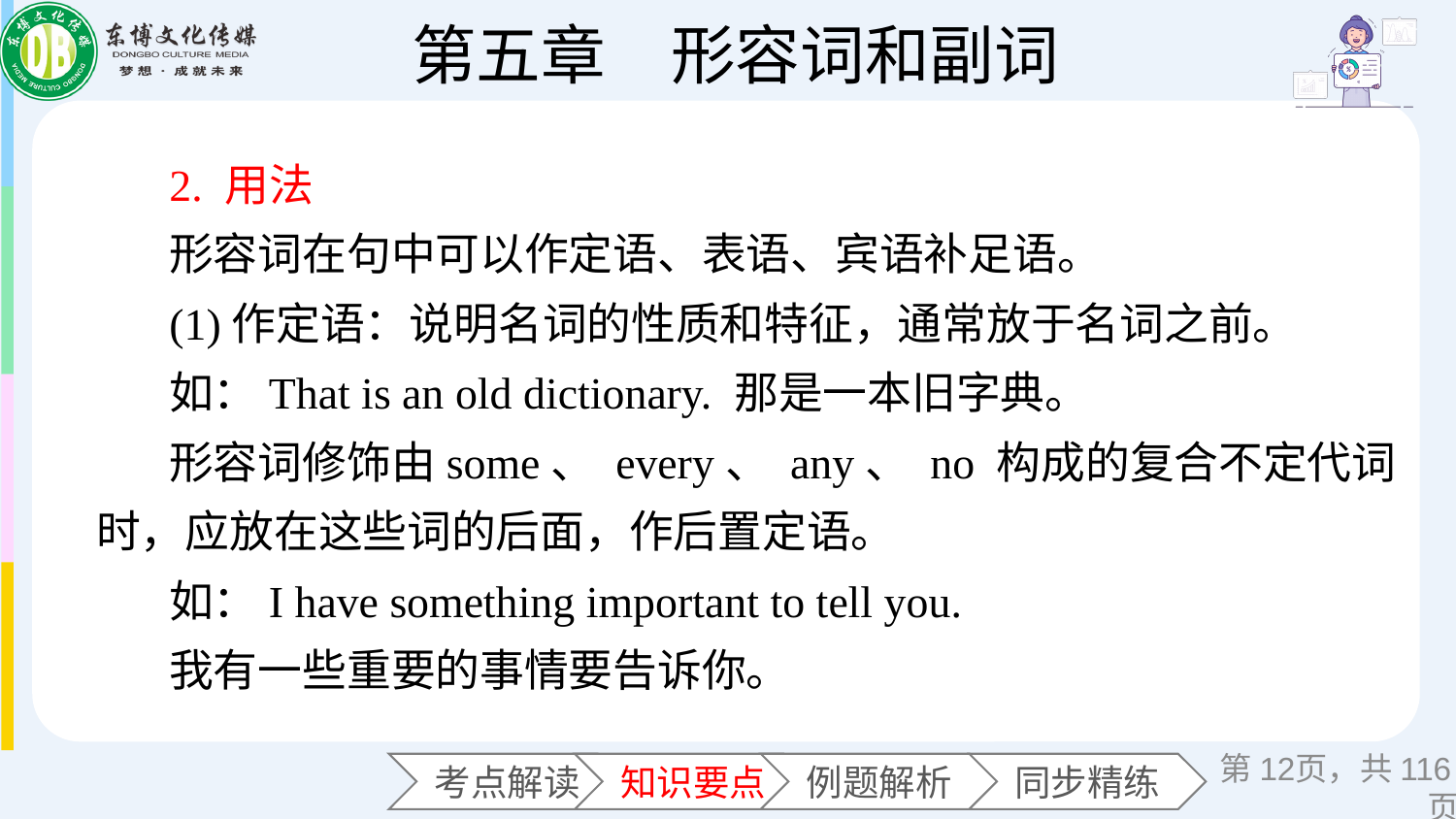

2. 用法
形容词在句中可以作定语、表语、宾语补足语。
(1)作定语：说明名词的性质和特征，通常放于名词之前。
如：That is an old dictionary. 那是一本旧字典。
形容词修饰由some、 every、 any、 no 构成的复合不定代词时，应放在这些词的后面，作后置定语。
如：I have something important to tell you.
我有一些重要的事情要告诉你。
第12页，共116页